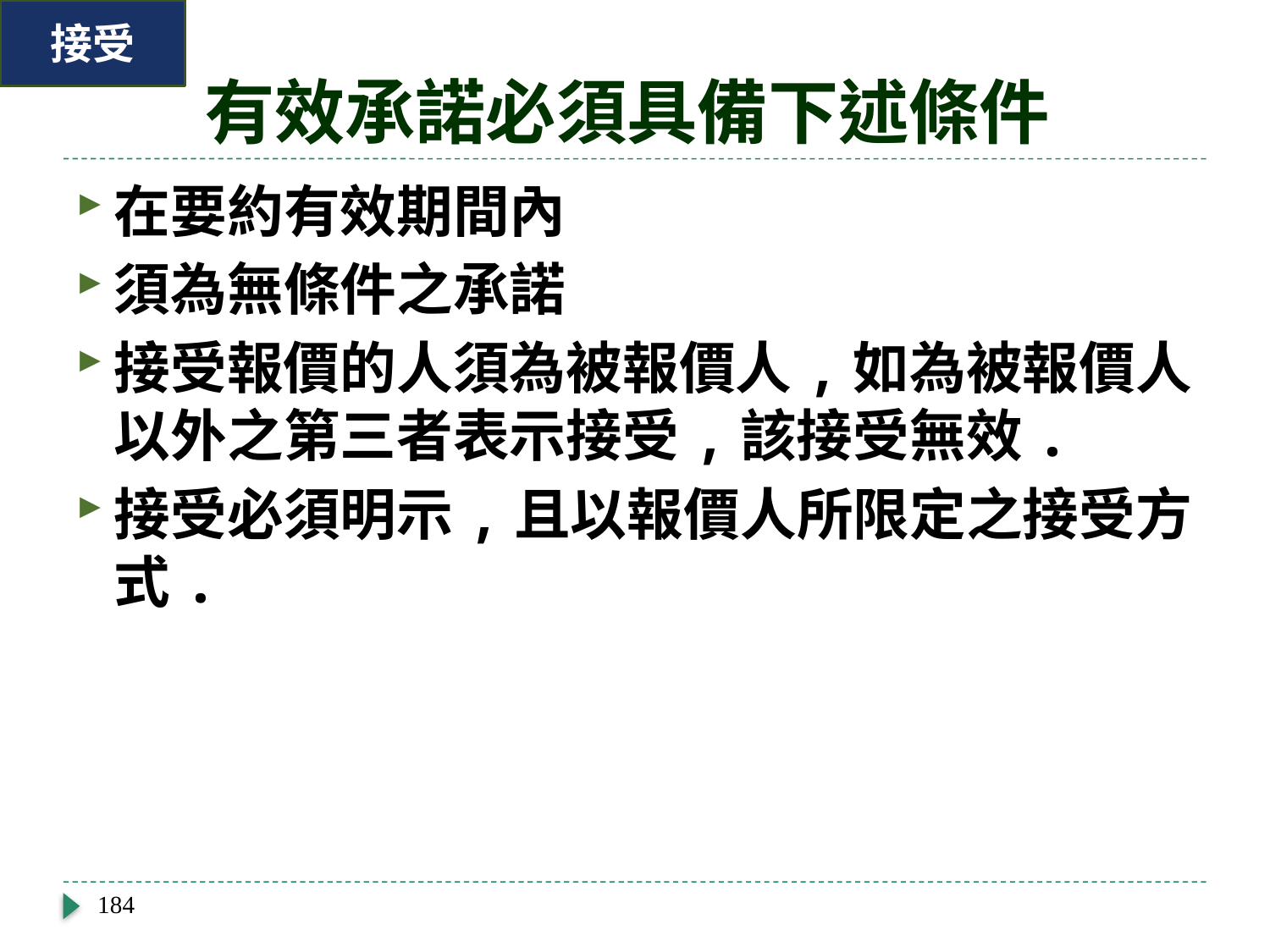

接受
# 有效承諾必須具備下述條件
在要約有效期間內
須為無條件之承諾
接受報價的人須為被報價人,如為被報價人以外之第三者表示接受,該接受無效.
接受必須明示,且以報價人所限定之接受方式.
184